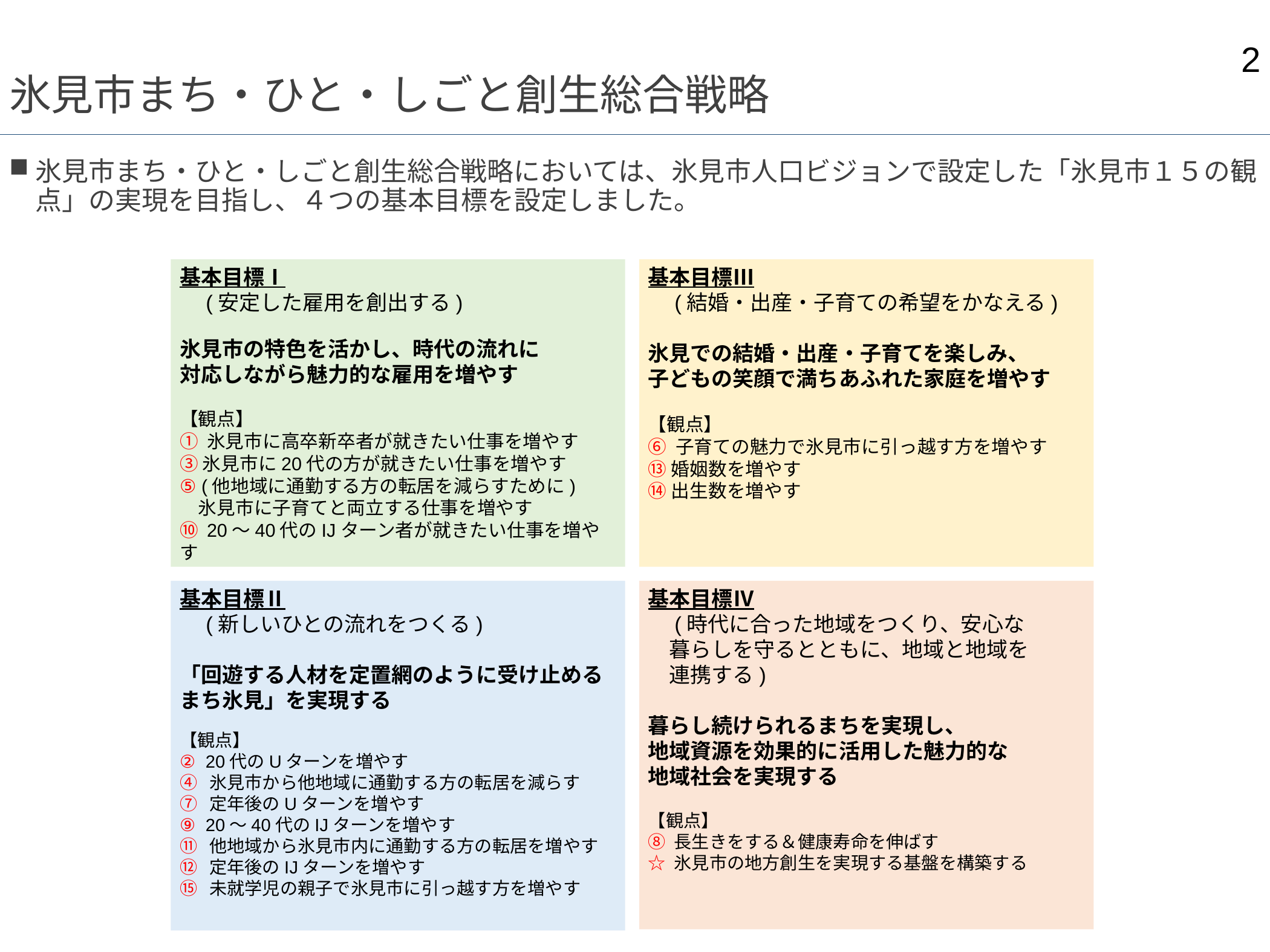

2
# 氷見市まち・ひと・しごと創生総合戦略
氷見市まち・ひと・しごと創生総合戦略においては、氷見市人口ビジョンで設定した「氷見市１５の観点」の実現を目指し、４つの基本目標を設定しました。
基本目標Ⅰ
　(安定した雇用を創出する)

氷見市の特色を活かし、時代の流れに
対応しながら魅力的な雇用を増やす

【観点】
① 氷見市に高卒新卒者が就きたい仕事を増やす
③ 氷見市に20代の方が就きたい仕事を増やす
⑤ (他地域に通勤する方の転居を減らすために)
　氷見市に子育てと両立する仕事を増やす
⑩ 20～40代のIJターン者が就きたい仕事を増やす

基本目標Ⅲ
　(結婚・出産・子育ての希望をかなえる)

氷見での結婚・出産・子育てを楽しみ、
子どもの笑顔で満ちあふれた家庭を増やす

【観点】
⑥ 子育ての魅力で氷見市に引っ越す方を増やす
⑬ 婚姻数を増やす
⑭ 出生数を増やす

基本目標Ⅳ
　(時代に合った地域をつくり、安心な
　暮らしを守るとともに、地域と地域を
　連携する)

暮らし続けられるまちを実現し、
地域資源を効果的に活用した魅力的な
地域社会を実現する

【観点】
⑧ 長生きをする＆健康寿命を伸ばす
☆ 氷見市の地方創生を実現する基盤を構築する
基本目標Ⅱ
　(新しいひとの流れをつくる)

「回遊する人材を定置網のように受け止めるまち氷見」を実現する

【観点】
②  20代のUターンを増やす
④  氷見市から他地域に通勤する方の転居を減らす
⑦  定年後のUターンを増やす
⑨  20～40代のIJターンを増やす
⑪  他地域から氷見市内に通勤する方の転居を増やす
⑫  定年後のIJターンを増やす
⑮  未就学児の親子で氷見市に引っ越す方を増やす